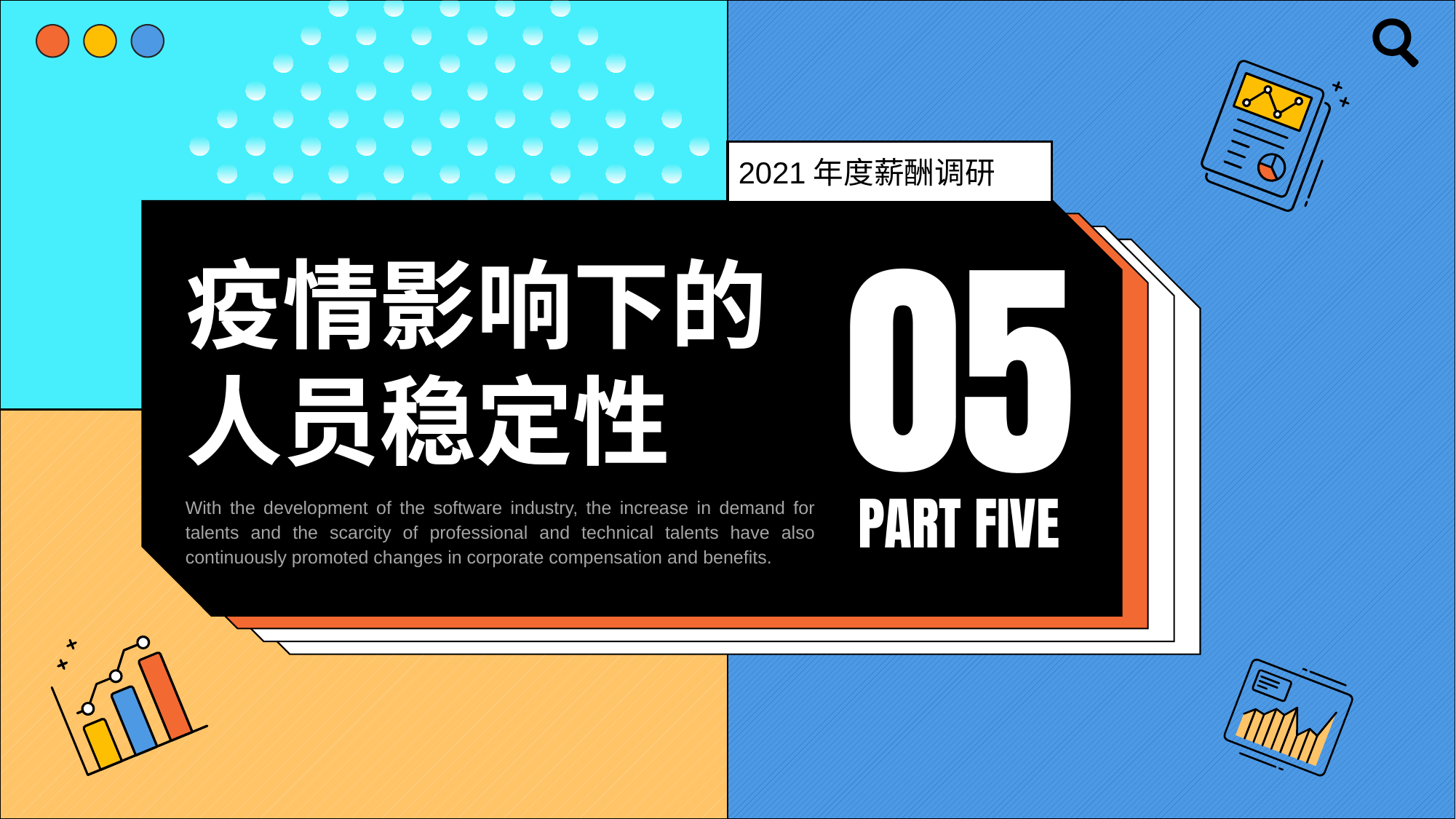

2021年度薪酬调研

05
疫情影响下的
人员稳定性
PART FIVE
With the development of the software industry, the increase in demand for talents and the scarcity of professional and technical talents have also continuously promoted changes in corporate compensation and benefits.